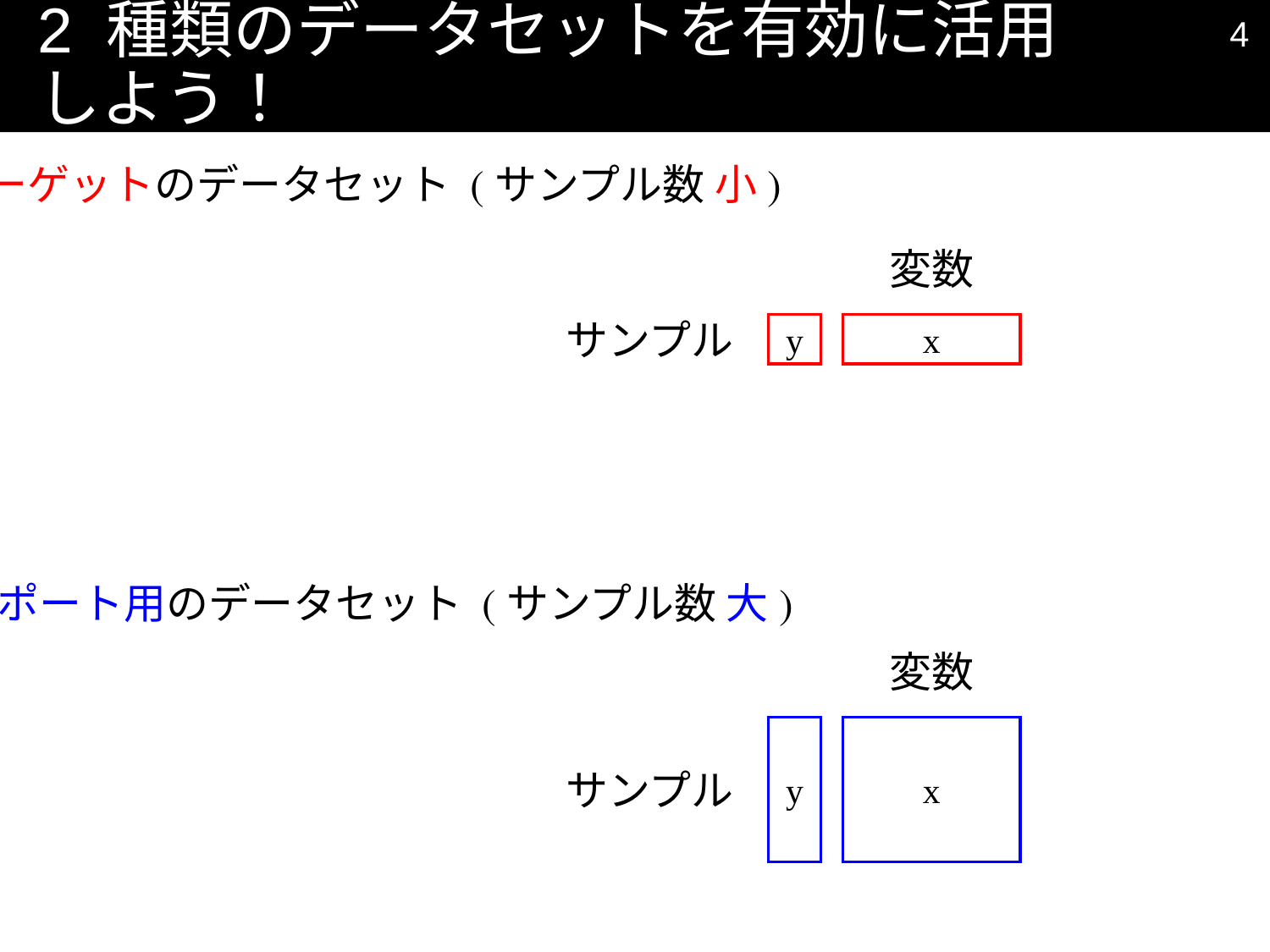

4
# 2 種類のデータセットを有効に活用しよう！
ターゲットのデータセット (サンプル数 小)
変数
サンプル
y
x
サポート用のデータセット (サンプル数 大)
変数
y
x
サンプル